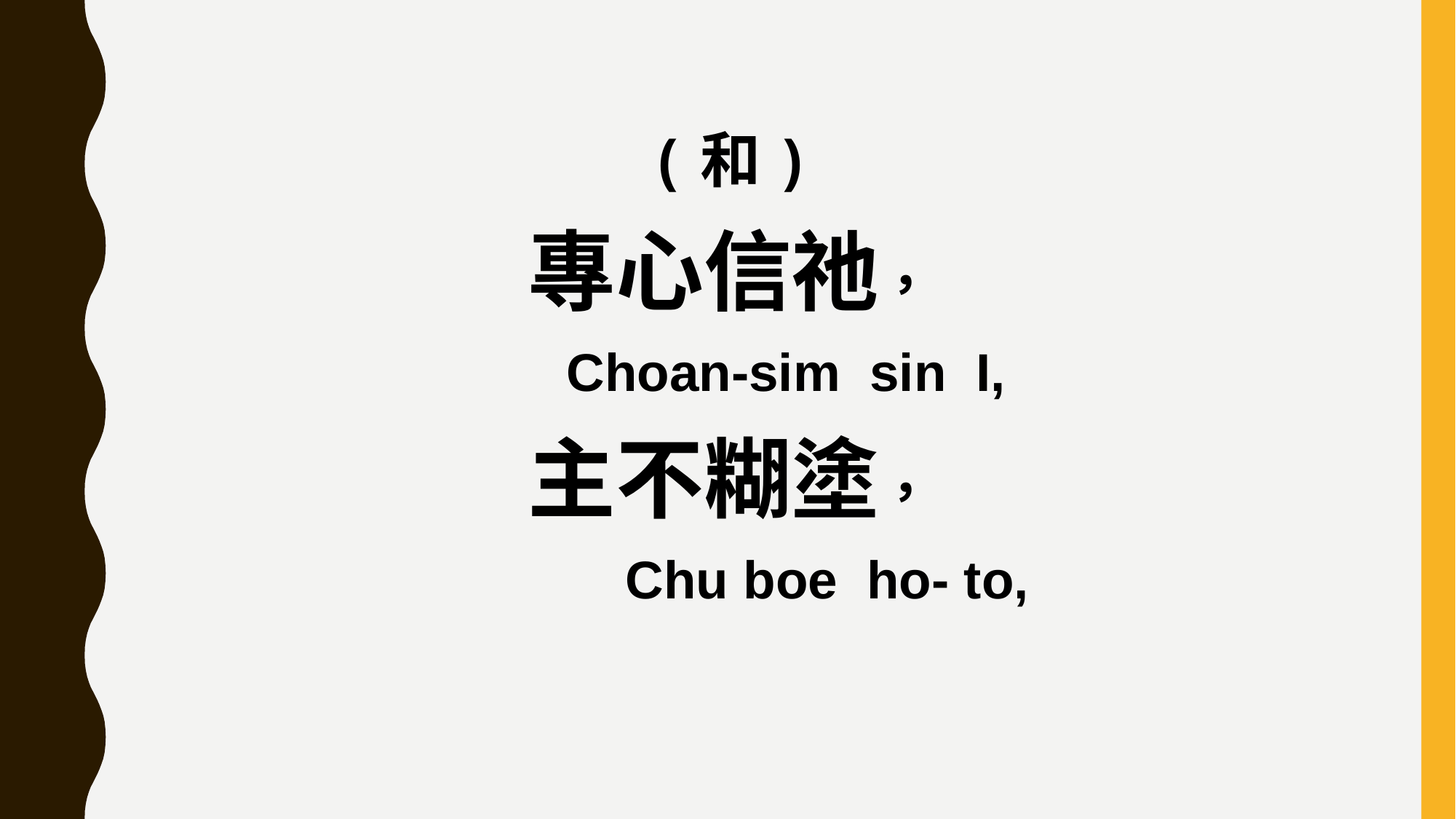

(和)
專心信祂，
                         Choan-sim  sin  I,
主不糊塗，
                             Chu boe  ho- to,